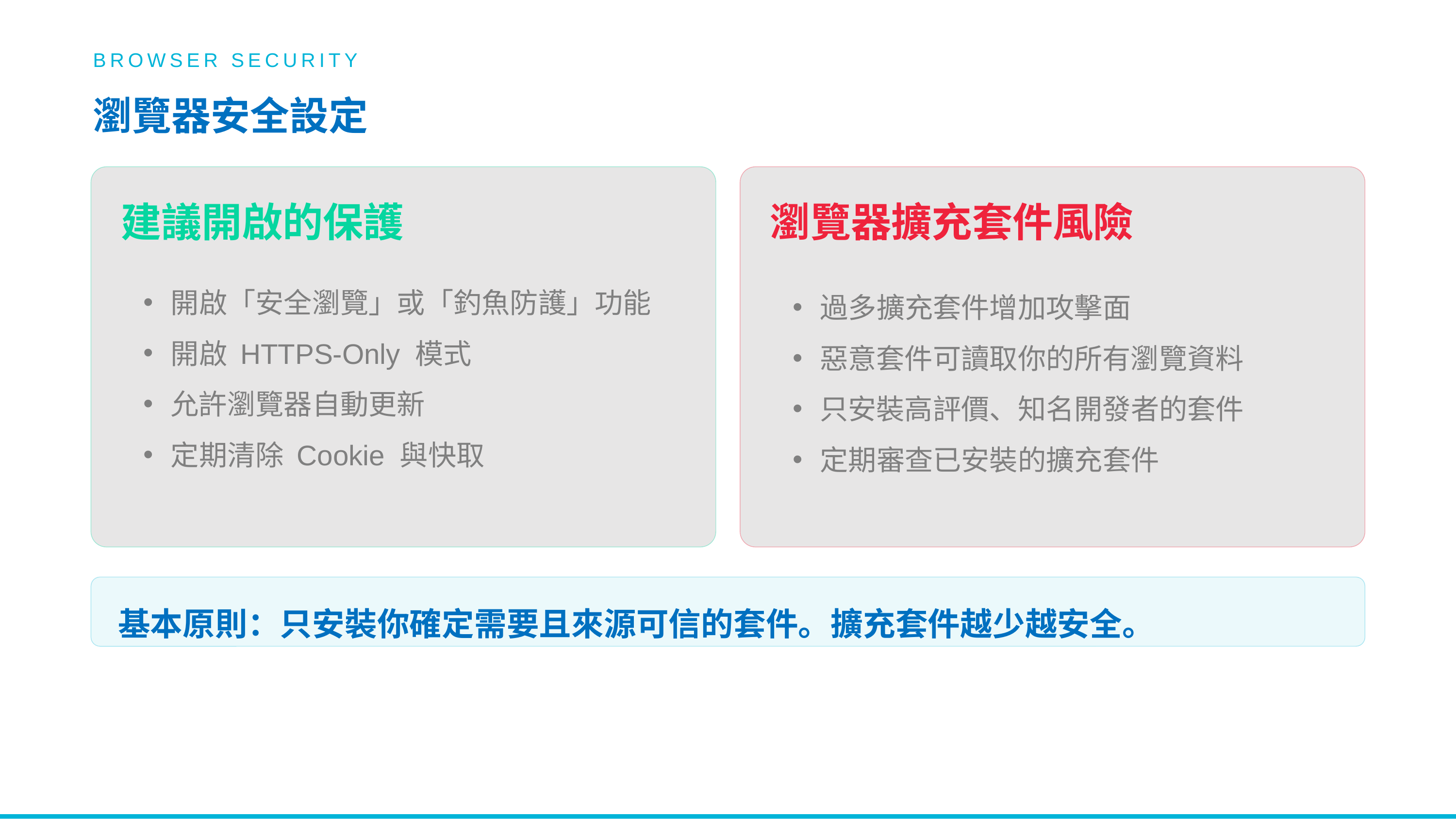

BROWSER SECURITY
瀏覽器安全設定

建議開啟的保護
瀏覽器擴充套件風險
開啟「安全瀏覽」或「釣魚防護」功能
過多擴充套件增加攻擊面
開啟 HTTPS-Only 模式
惡意套件可讀取你的所有瀏覽資料
允許瀏覽器自動更新
只安裝高評價、知名開發者的套件
定期清除 Cookie 與快取
定期審查已安裝的擴充套件

基本原則：只安裝你確定需要且來源可信的套件。擴充套件越少越安全。